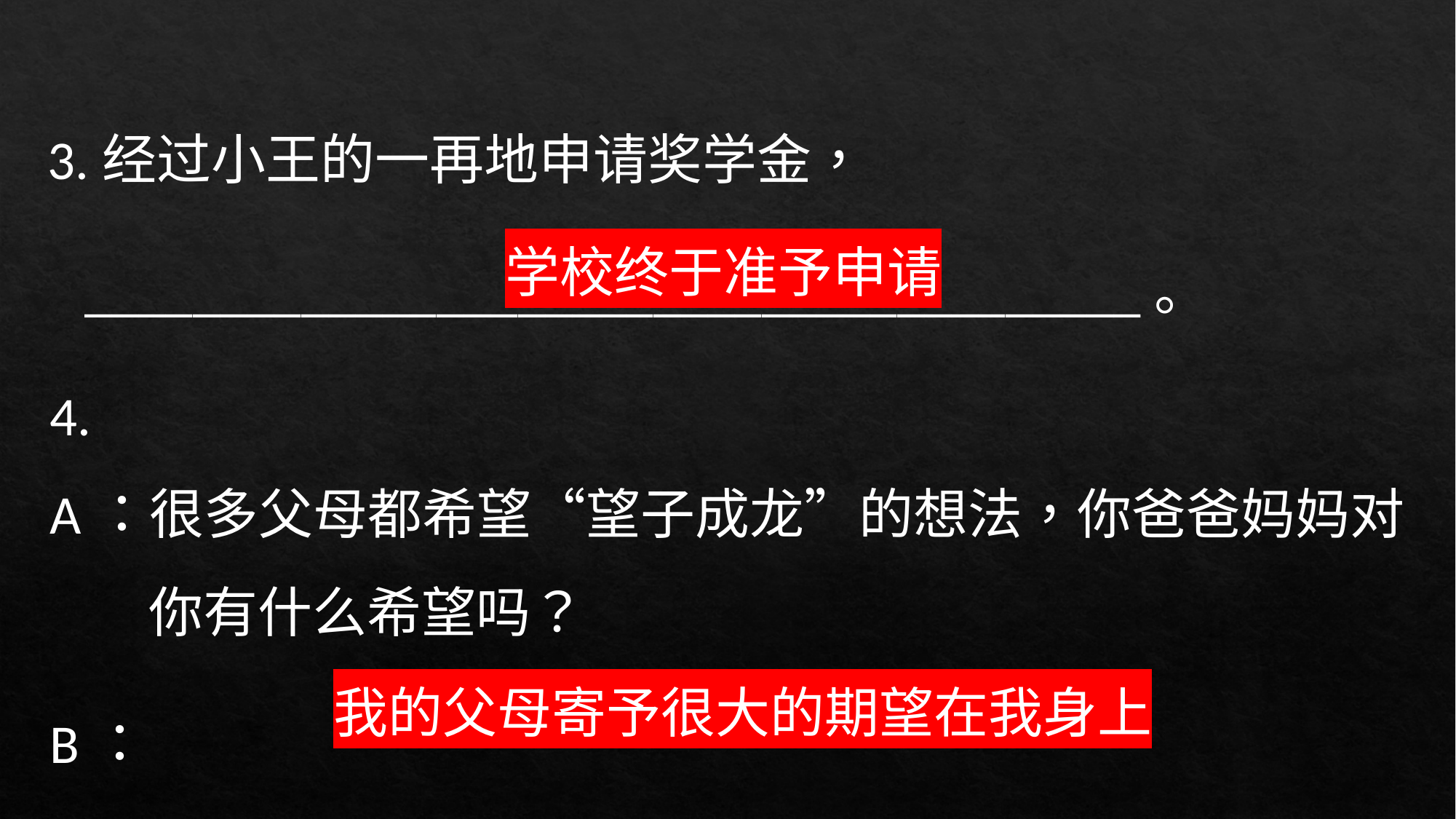

3.经过小王的一再地申请奖学金，
   _______________________________________。
学校终于准予申请
4.
A：很多父母都希望“望子成龙”的想法，你爸爸妈妈对
       你有什么希望吗？
B：_____________________________________________。
我的父母寄予很大的期望在我身上